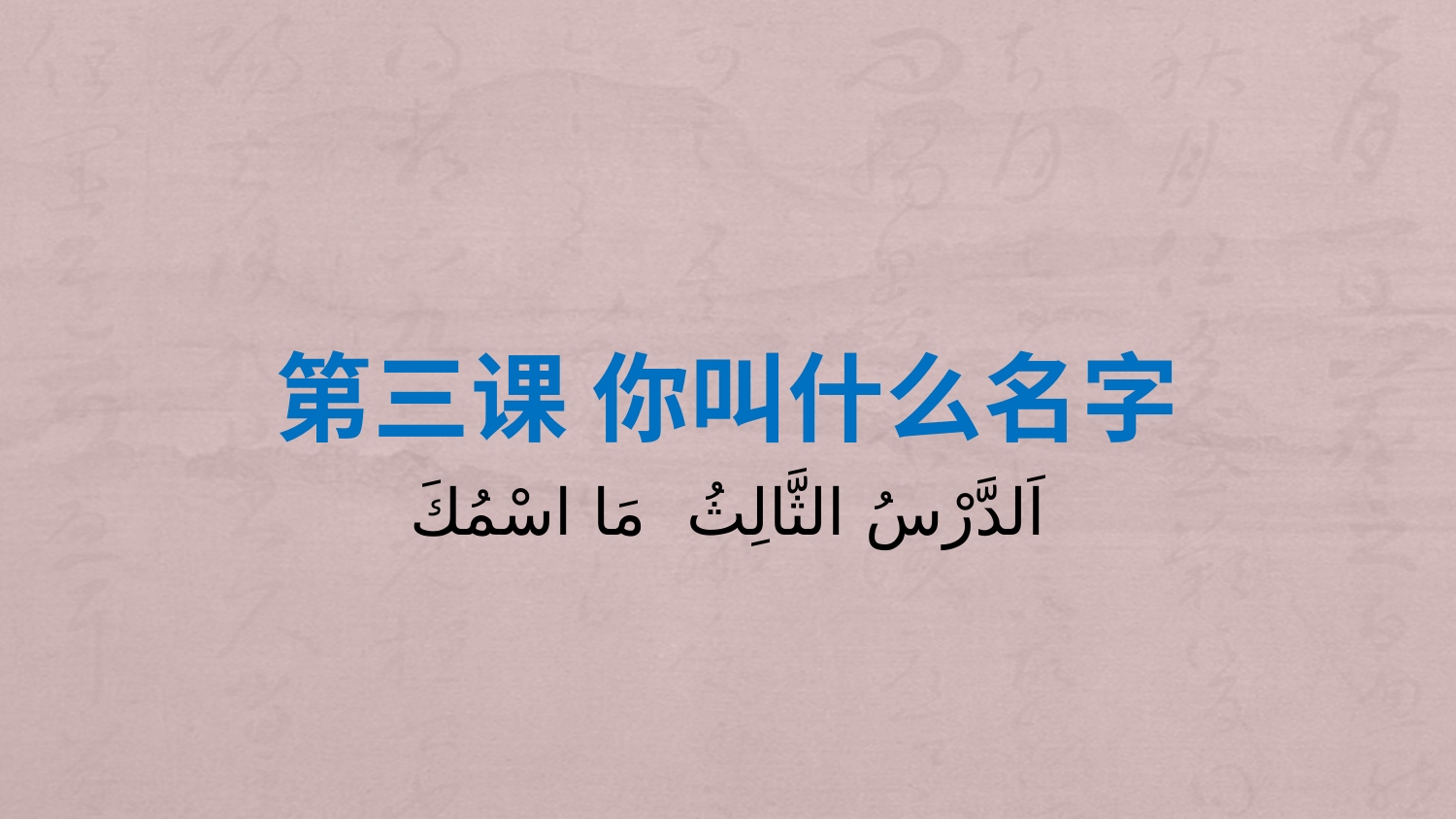

# 第三课 你叫什么名字
اَلدَّرْسُ الثَّالِثُ  مَا اسْمُكَ